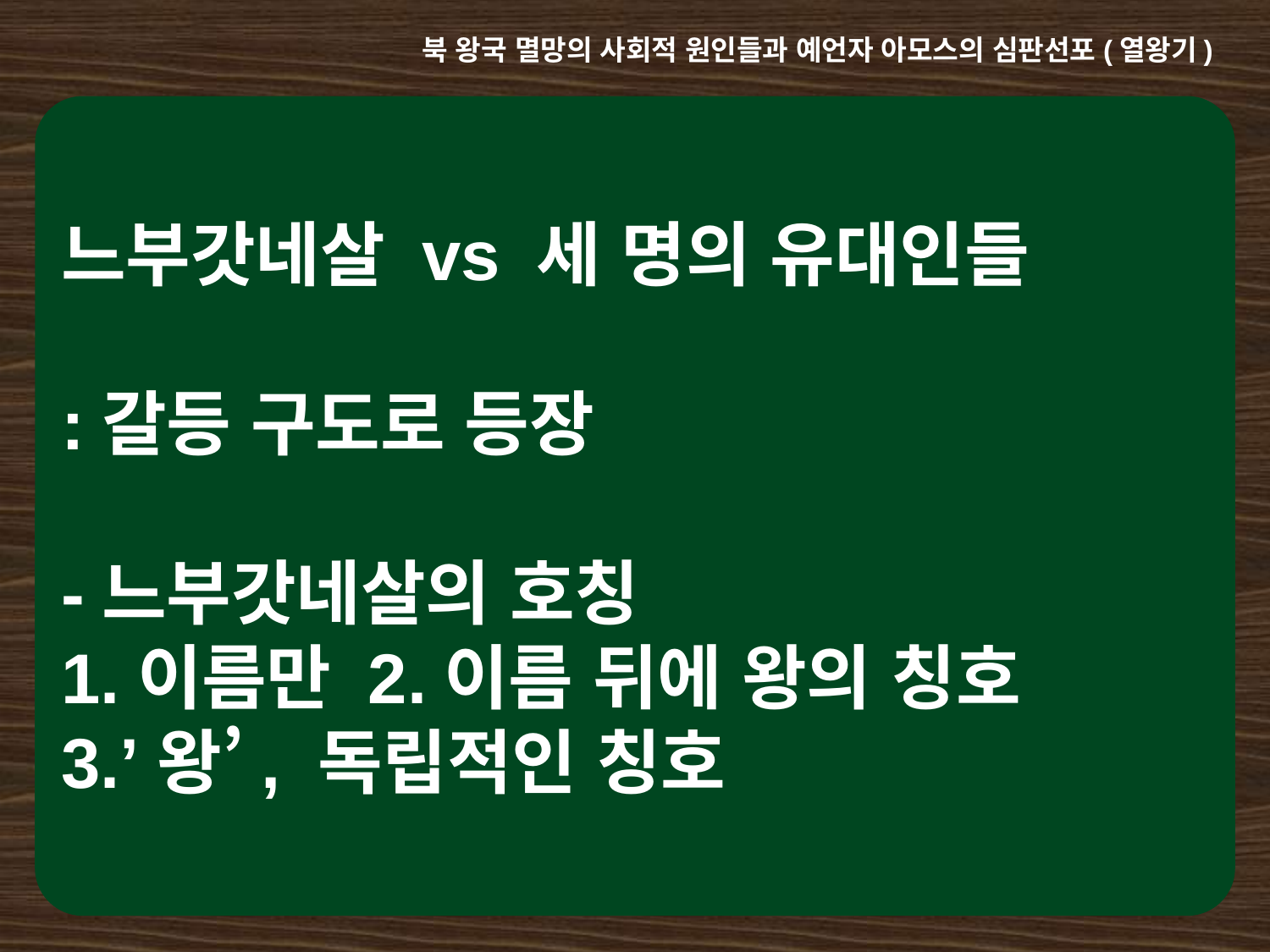

북 왕국 멸망의 사회적 원인들과 예언자 아모스의 심판선포(열왕기)
느부갓네살 vs 세 명의 유대인들

:갈등 구도로 등장

-느부갓네살의 호칭
1.이름만 2.이름 뒤에 왕의 칭호
3.’왕’, 독립적인 칭호